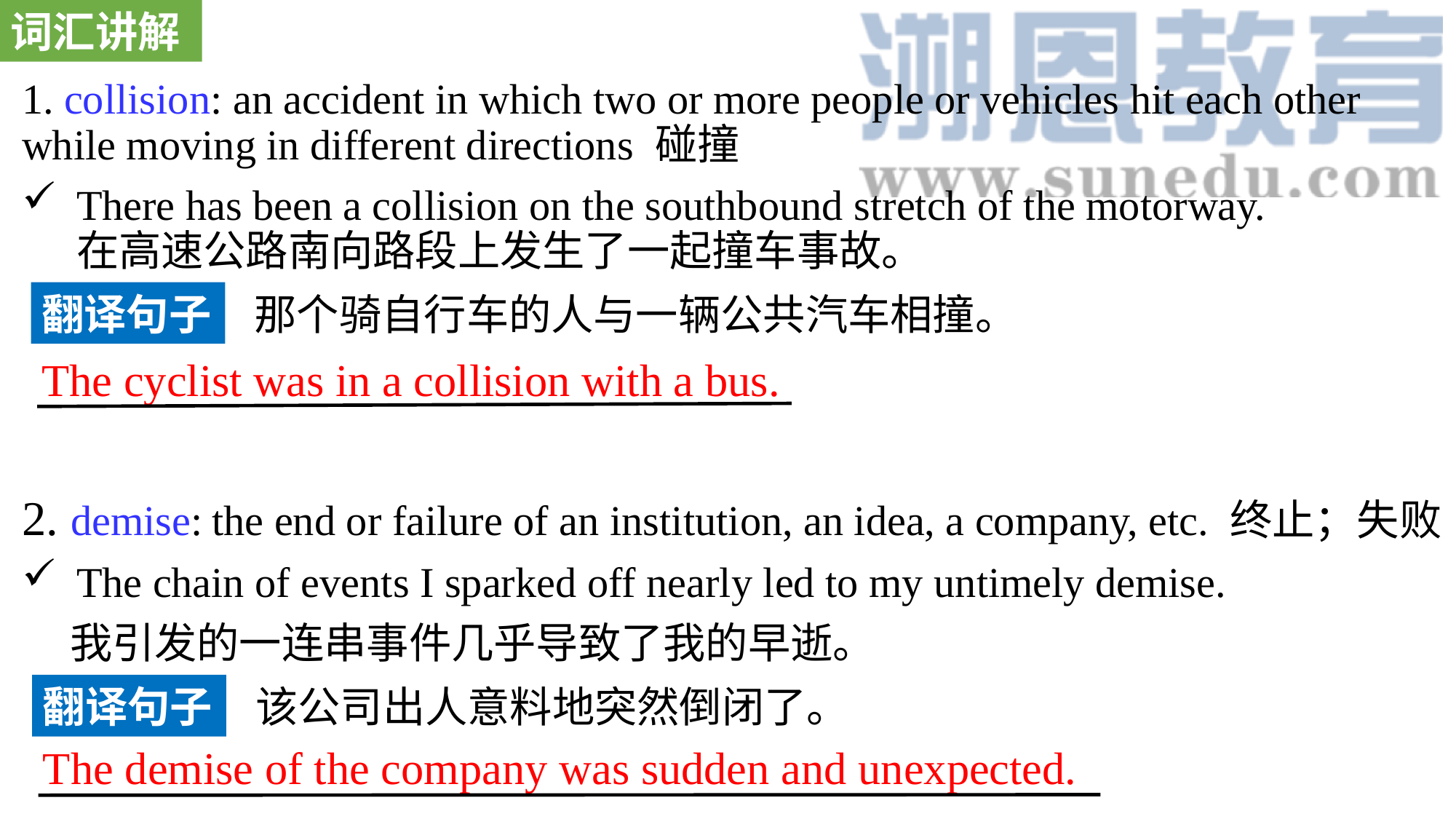

词汇讲解
1. collision: an accident in which two or more people or vehicles hit each other while moving in different directions 碰撞
There has been a collision on the southbound stretch of the motorway.             在高速公路南向路段上发生了一起撞车事故。

2. demise: the end or failure of an institution, an idea, a company, etc. 终止；失败
The chain of events I sparked off nearly led to my untimely demise.
    我引发的一连串事件几乎导致了我的早逝。
翻译句子
那个骑自行车的人与一辆公共汽车相撞。
The cyclist was in a collision with a bus.
翻译句子
该公司出人意料地突然倒闭了。
The demise of the company was sudden and unexpected.